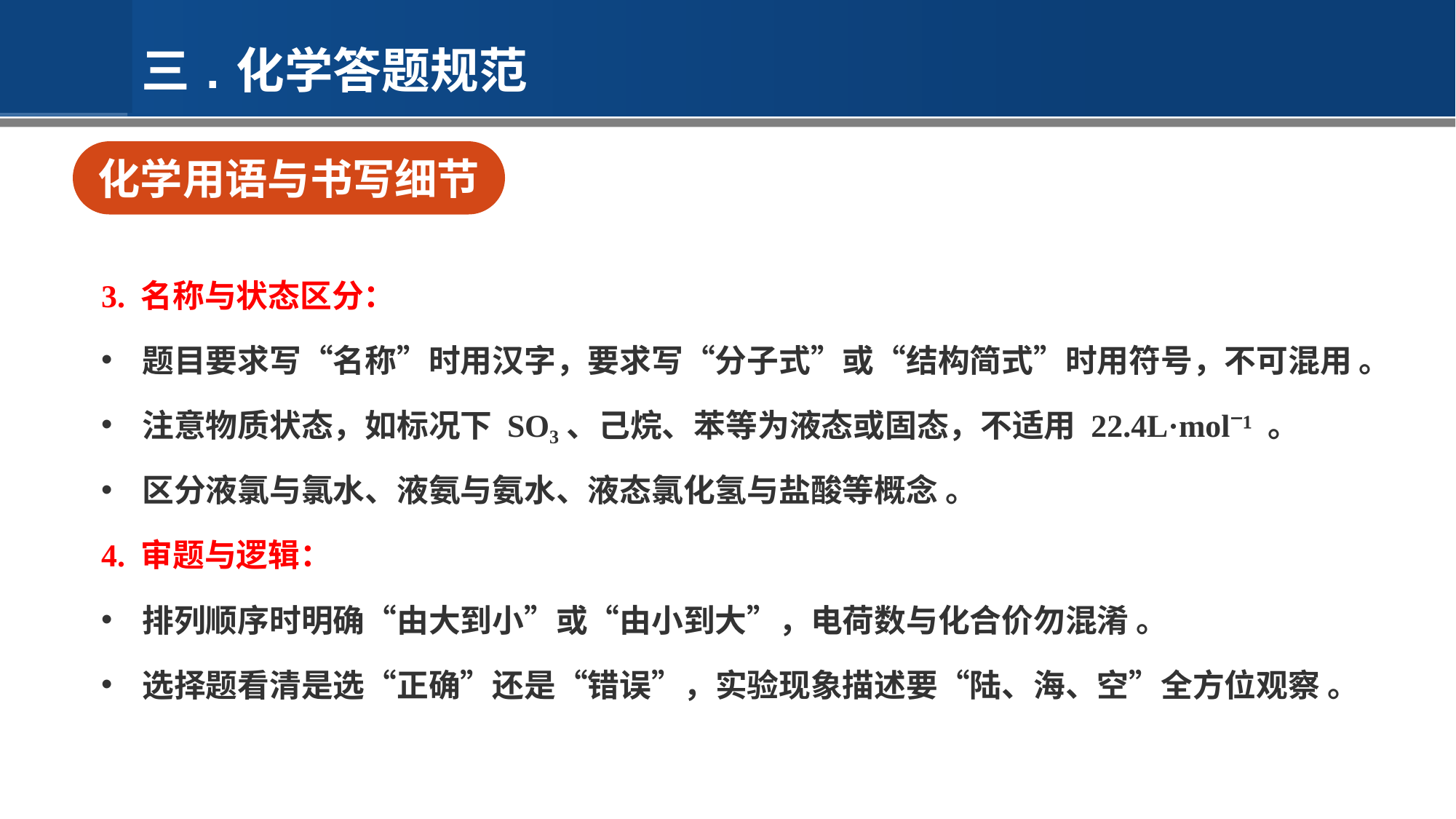

三.化学答题规范
化学用语与书写细节
3. 名称与状态区分‌：
题目要求写“名称”时用汉字，要求写“分子式”或“结构简式”时用符号，不可混用 。
注意物质状态，如标况下 SO₃、己烷、苯等为液态或固态，不适用 22.4L·mol⁻¹ 。
区分液氯与氯水、液氨与氨水、液态氯化氢与盐酸等概念 。‌‌‌
4. 审题与逻辑‌：
排列顺序时明确“由大到小”或“由小到大”，电荷数与化合价勿混淆 。
选择题看清是选“正确”还是“错误”，实验现象描述要“陆、海、空”全方位观察 。
18